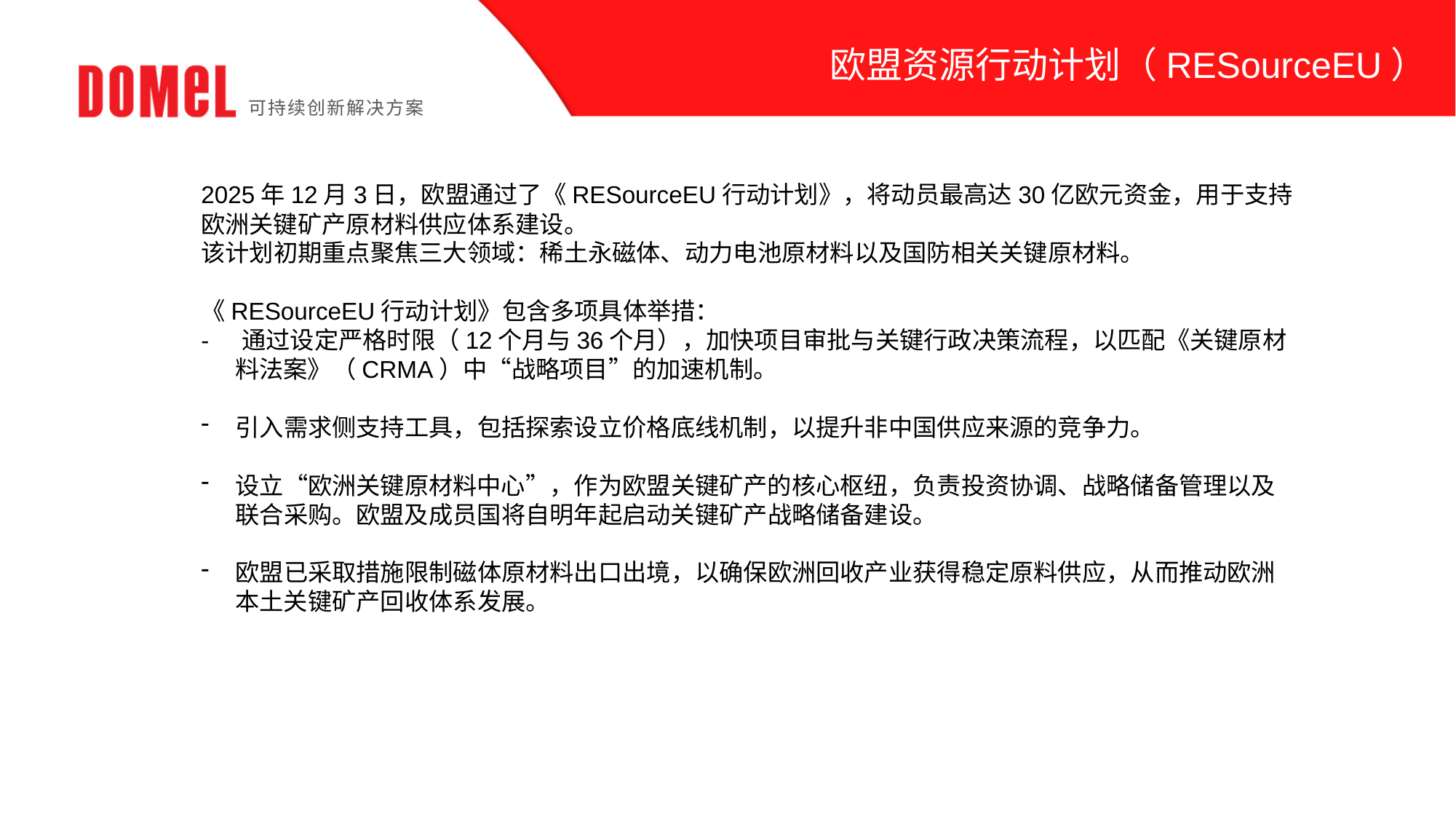

欧盟资源行动计划（RESourceEU）
可持续创新解决方案
2025年12月3日，欧盟通过了《RESourceEU行动计划》，将动员最高达30亿欧元资金，用于支持欧洲关键矿产原材料供应体系建设。
该计划初期重点聚焦三大领域：稀土永磁体、动力电池原材料以及国防相关关键原材料。

《RESourceEU行动计划》包含多项具体举措：
-    通过设定严格时限（12个月与36个月），加快项目审批与关键行政决策流程，以匹配《关键原材料法案》（CRMA）中“战略项目”的加速机制。

引入需求侧支持工具，包括探索设立价格底线机制，以提升非中国供应来源的竞争力。

设立“欧洲关键原材料中心”，作为欧盟关键矿产的核心枢纽，负责投资协调、战略储备管理以及联合采购。欧盟及成员国将自明年起启动关键矿产战略储备建设。

欧盟已采取措施限制磁体原材料出口出境，以确保欧洲回收产业获得稳定原料供应，从而推动欧洲本土关键矿产回收体系发展。